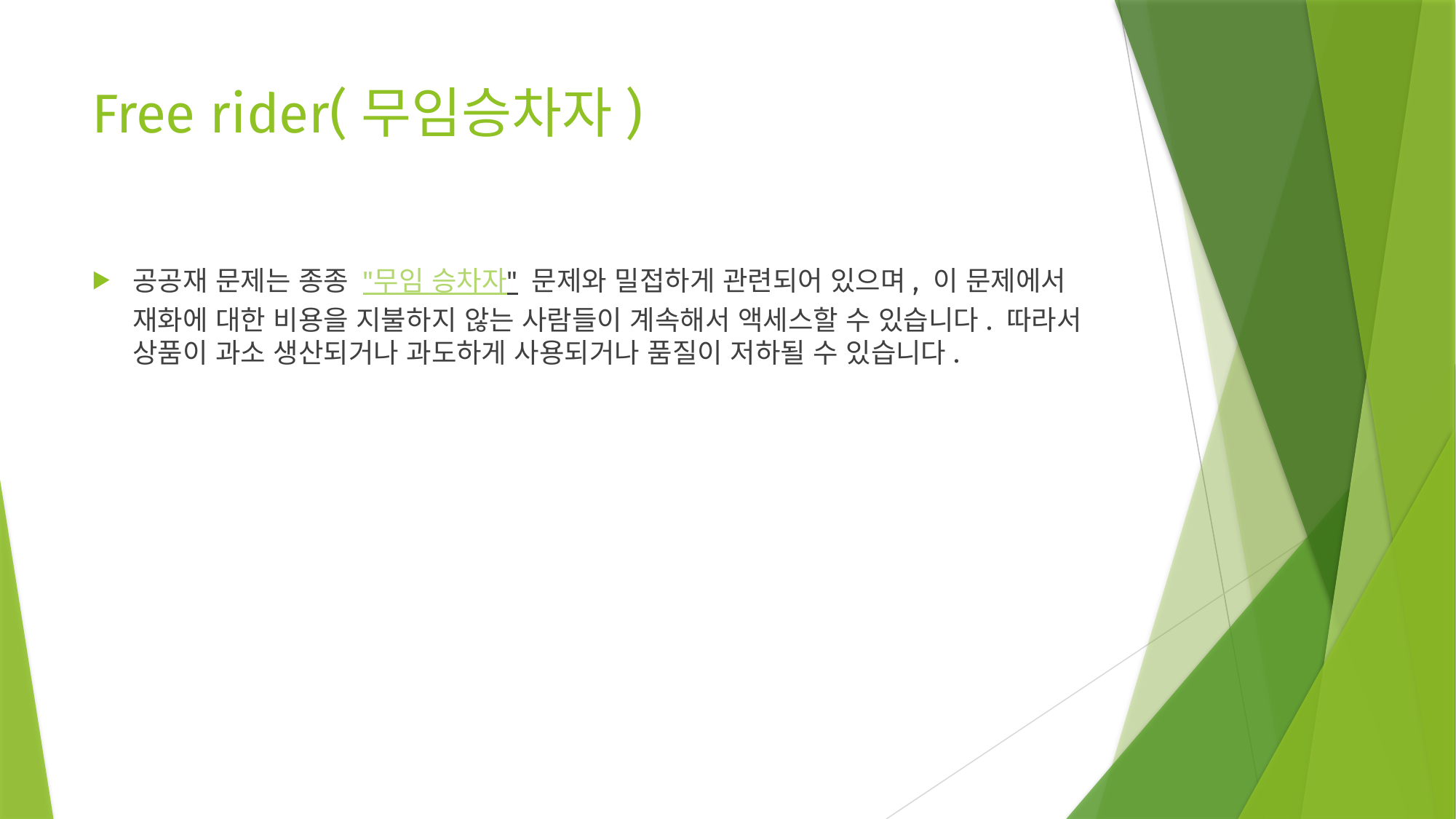

# Free rider(무임승차자)
공공재 문제는 종종 "무임 승차자" 문제와 밀접하게 관련되어 있으며, 이 문제에서 재화에 대한 비용을 지불하지 않는 사람들이 계속해서 액세스할 수 있습니다. 따라서 상품이 과소 생산되거나 과도하게 사용되거나 품질이 저하될 수 있습니다.